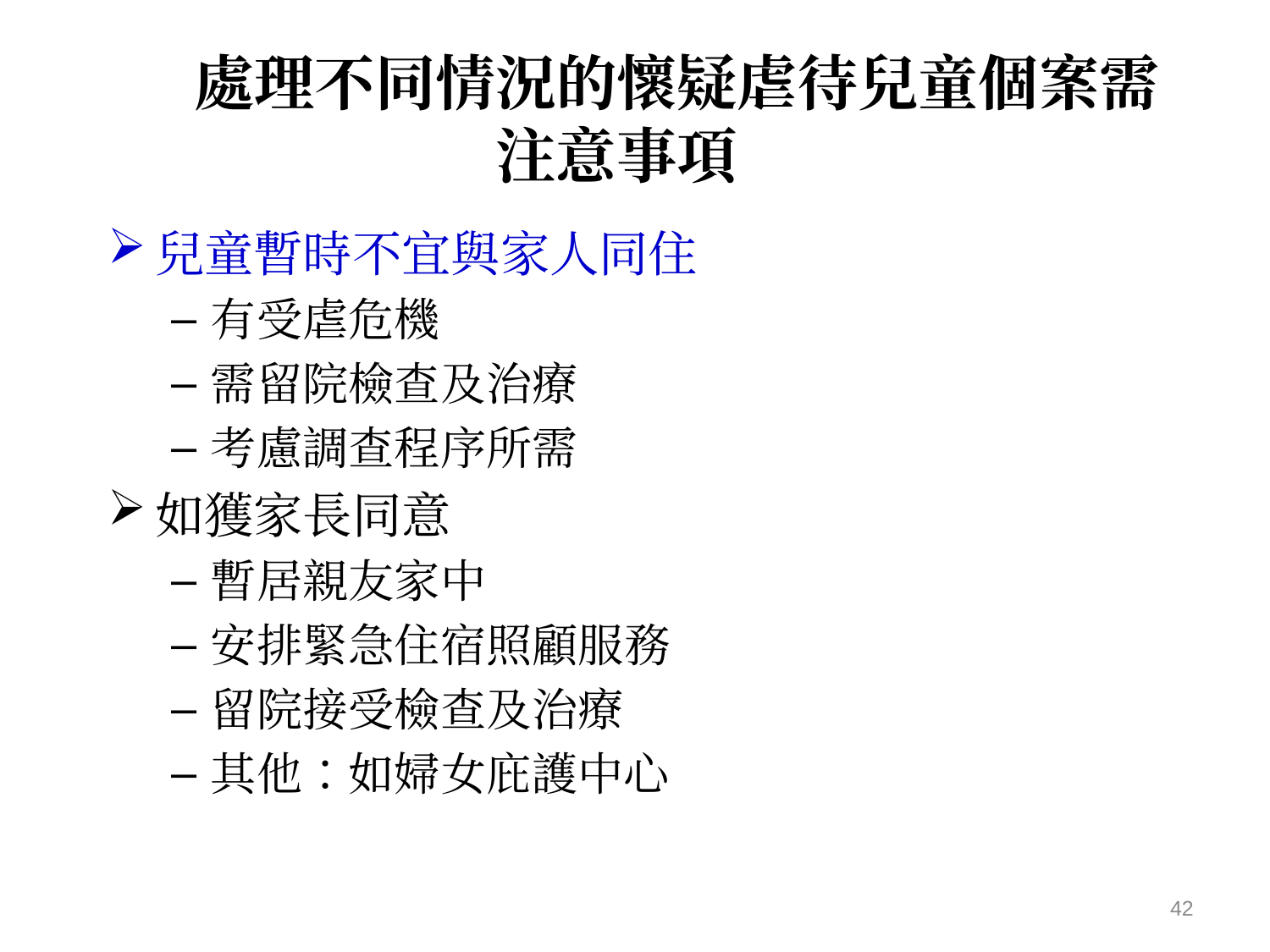

# 處理不同情況的懷疑虐待兒童個案需注意事項
兒童暫時不宜與家人同住
有受虐危機
需留院檢查及治療
考慮調查程序所需
如獲家長同意
暫居親友家中
安排緊急住宿照顧服務
留院接受檢查及治療
其他：如婦女庇護中心

42